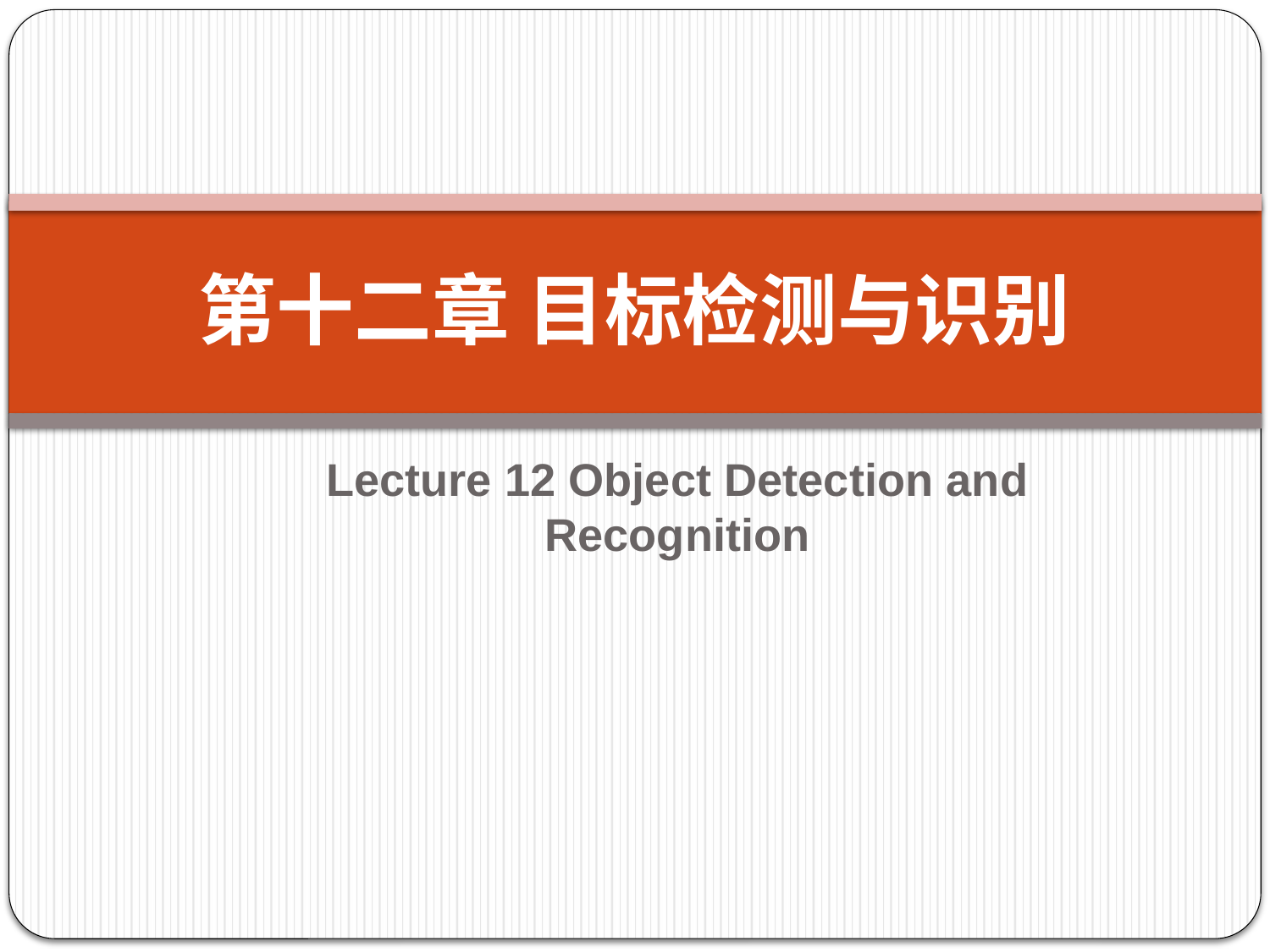

# 第十二章 目标检测与识别
Lecture 12 Object Detection and Recognition